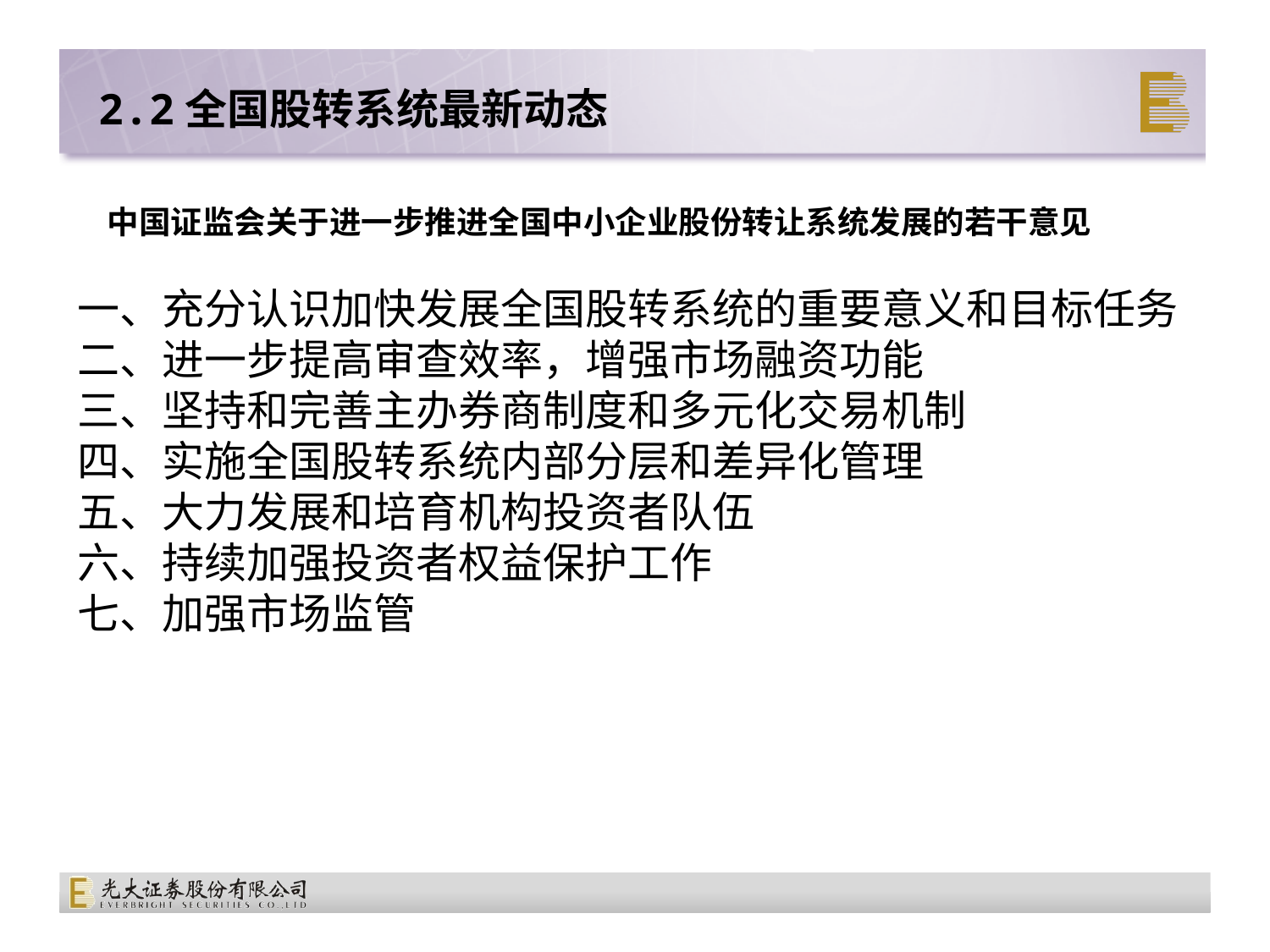

2.2全国股转系统最新动态
中国证监会关于进一步推进全国中小企业股份转让系统发展的若干意见
一、充分认识加快发展全国股转系统的重要意义和目标任务
二、进一步提高审查效率，增强市场融资功能
三、坚持和完善主办券商制度和多元化交易机制
四、实施全国股转系统内部分层和差异化管理
五、大力发展和培育机构投资者队伍
六、持续加强投资者权益保护工作
七、加强市场监管